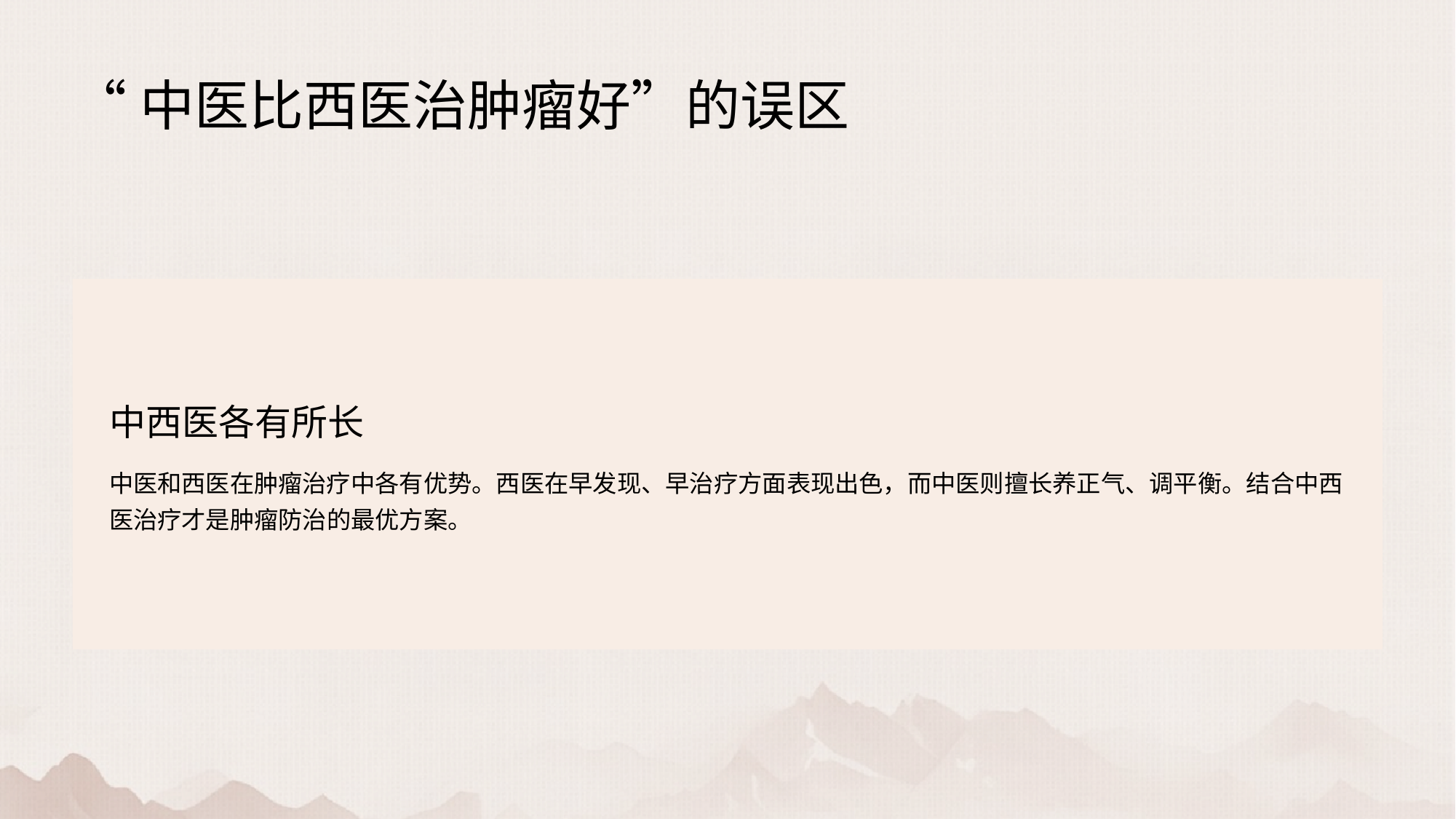

“中医比西医治肿瘤好”的误区

中西医各有所长
中医和西医在肿瘤治疗中各有优势。西医在早发现、早治疗方面表现出色，而中医则擅长养正气、调平衡。结合中西医治疗才是肿瘤防治的最优方案。